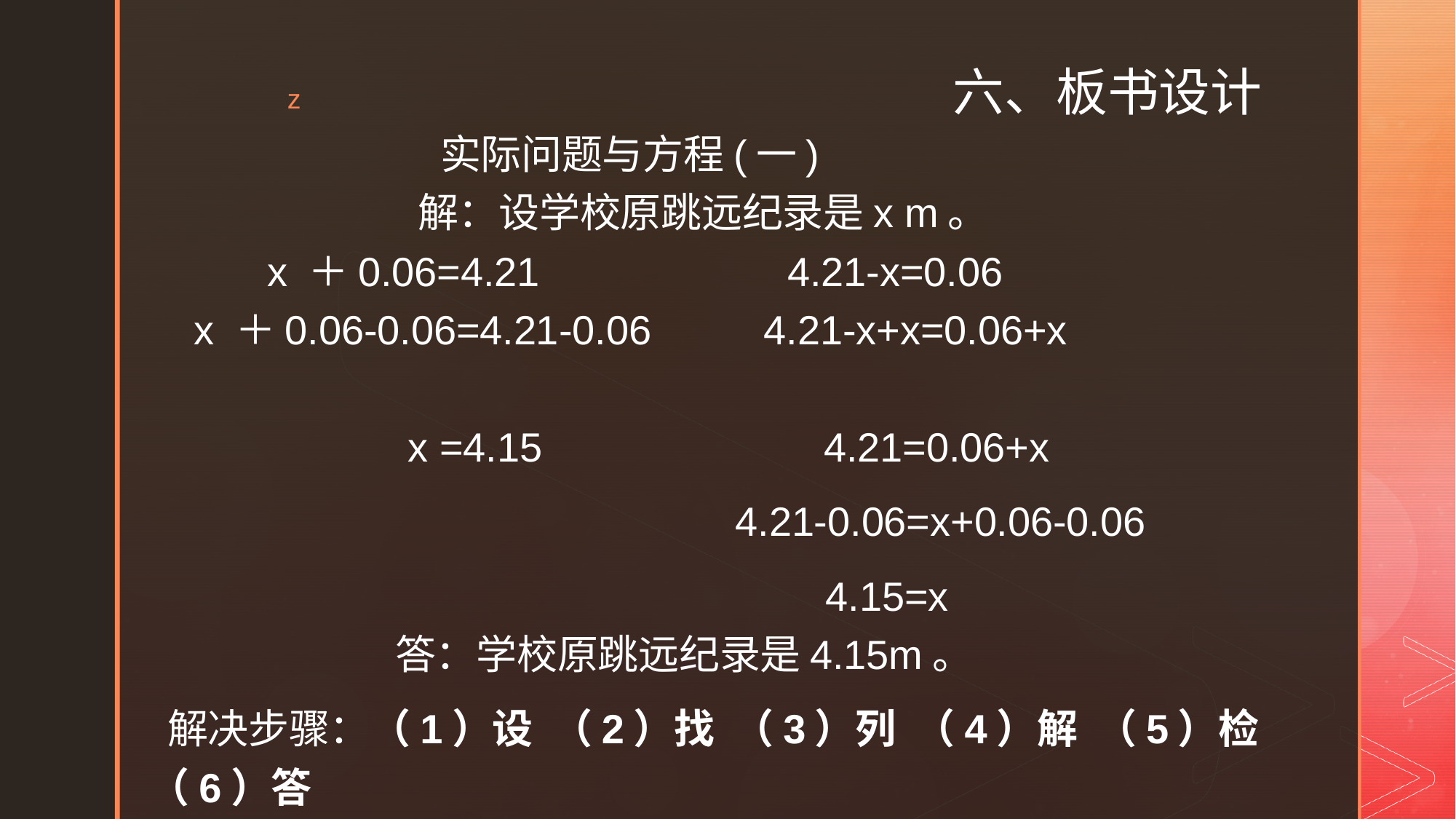

# 六、板书设计
                               实际问题与方程(一)
                       解：设学校原跳远纪录是x m。      
            x ＋0.06=4.21                      4.21-x=0.06
    x ＋0.06-0.06=4.21-0.06          4.21-x+x=0.06+x
                       x =4.15                         4.21=0.06+x
                                                    4.21-0.06=x+0.06-0.06
                                                            4.15=x
                     答：学校原跳远纪录是4.15m。
 解决步骤：（1）设  （2）找  （3）列  （4）解  （5）检  （6）答